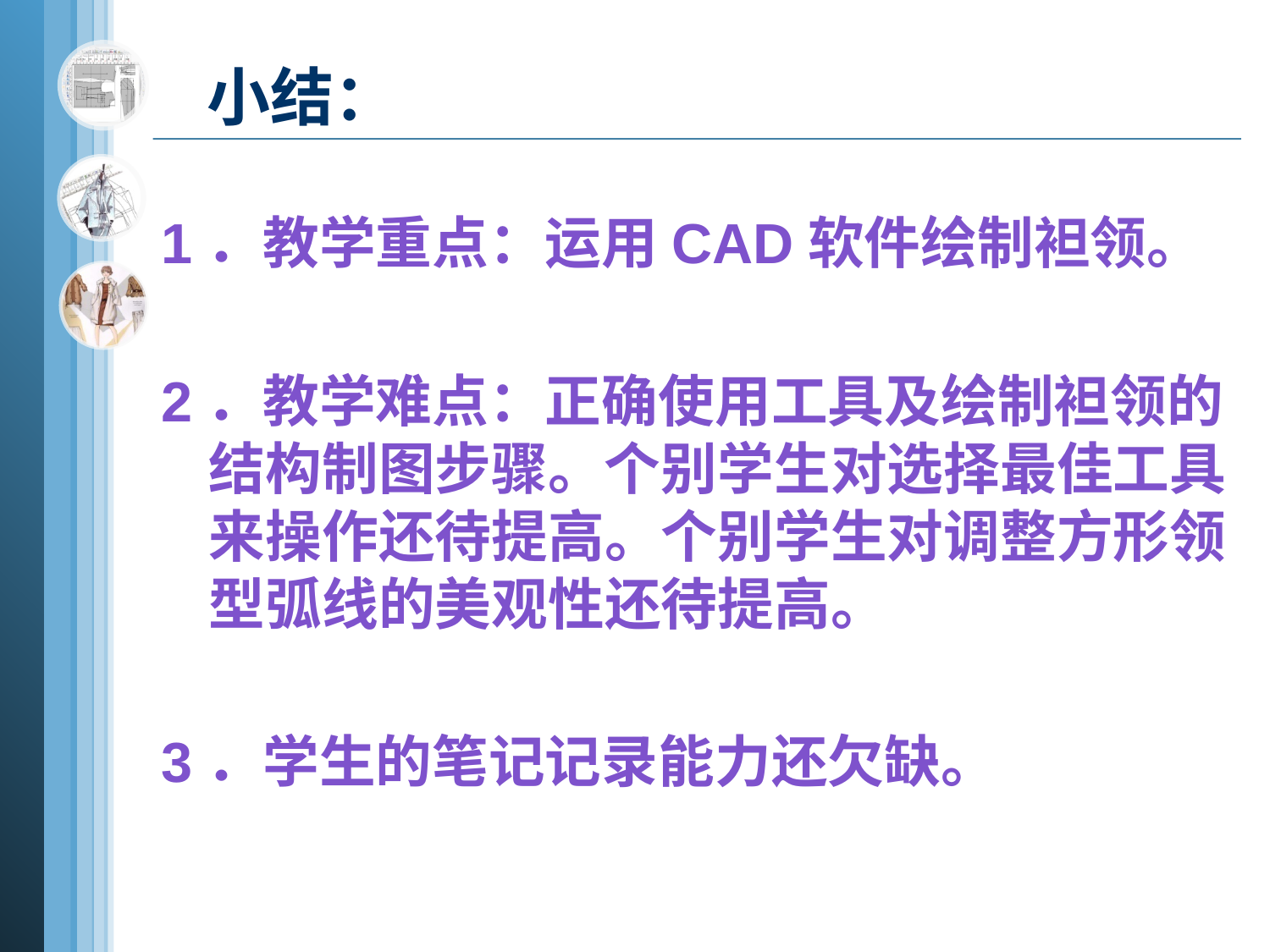

# 小结：

1．教学重点：运用CAD软件绘制袒领。

2．教学难点：正确使用工具及绘制袒领的结构制图步骤。个别学生对选择最佳工具来操作还待提高。个别学生对调整方形领型弧线的美观性还待提高。

3．学生的笔记记录能力还欠缺。